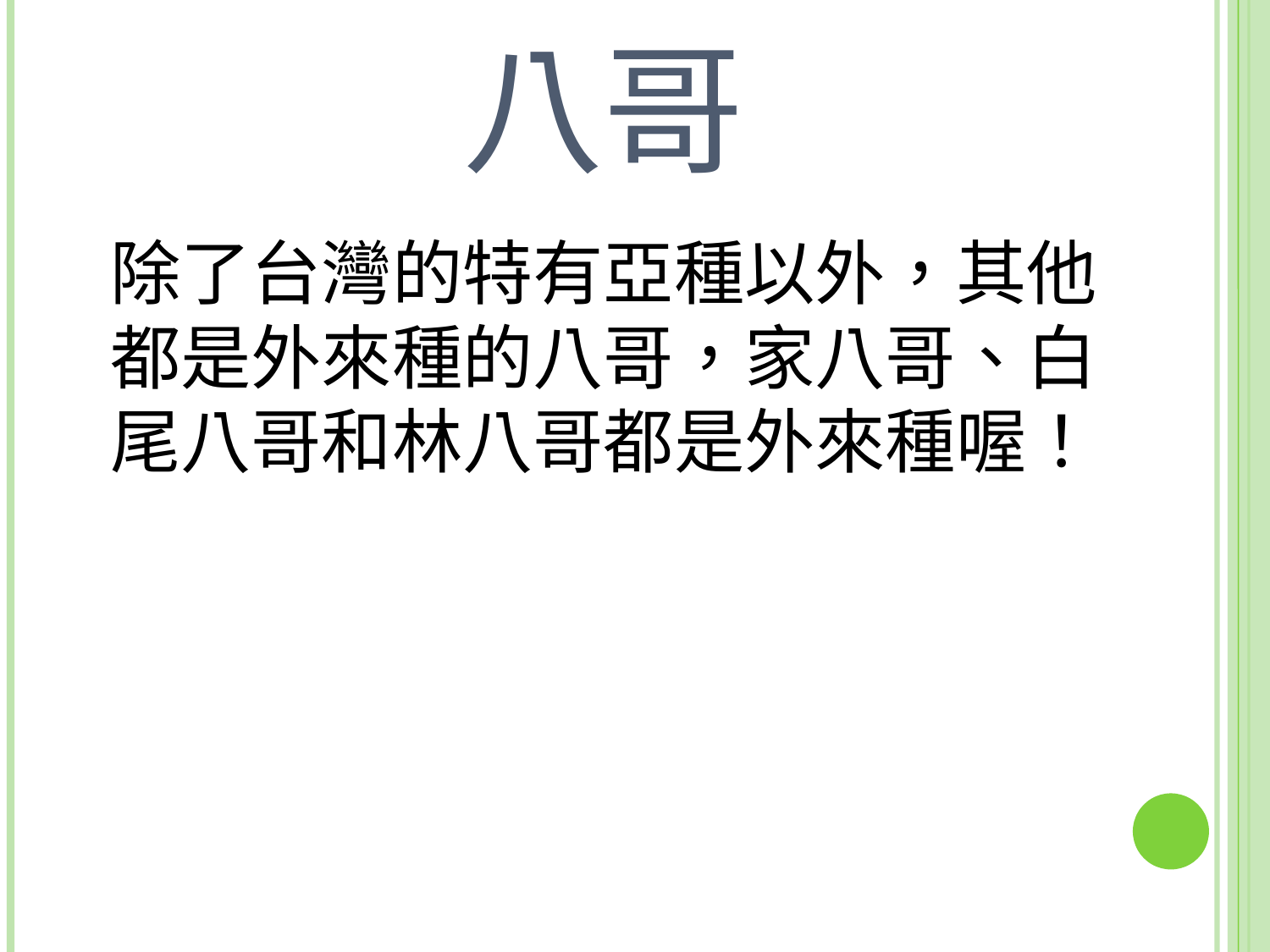

八哥
除了台灣的特有亞種以外，其他都是外來種的八哥，家八哥、白尾八哥和林八哥都是外來種喔！